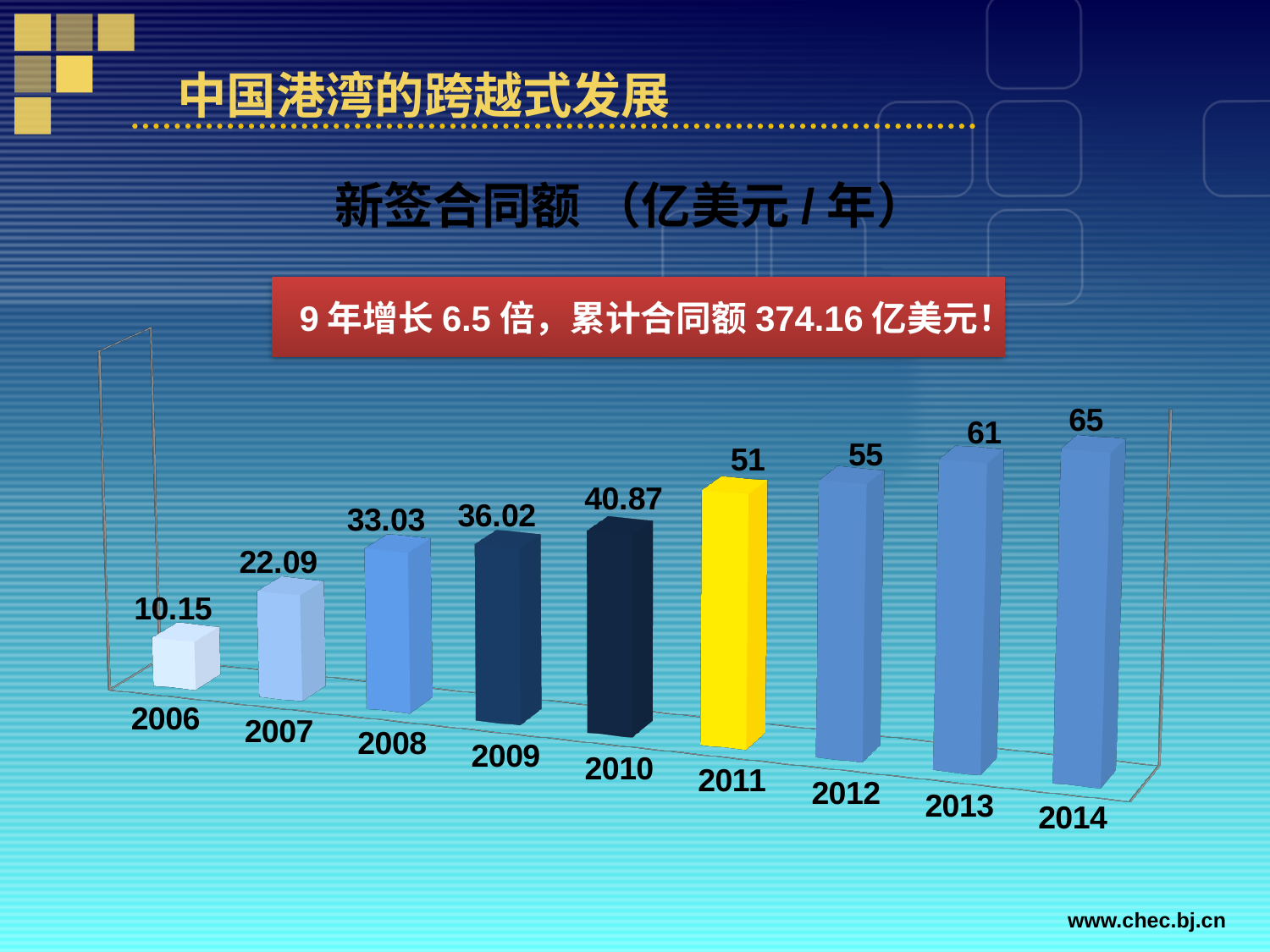

# 中国港湾的跨越式发展

新签合同额 （亿美元/年）
9年增长6.5倍，累计合同额374.16亿美元！

[unsupported chart]

www.chec.bj.cn